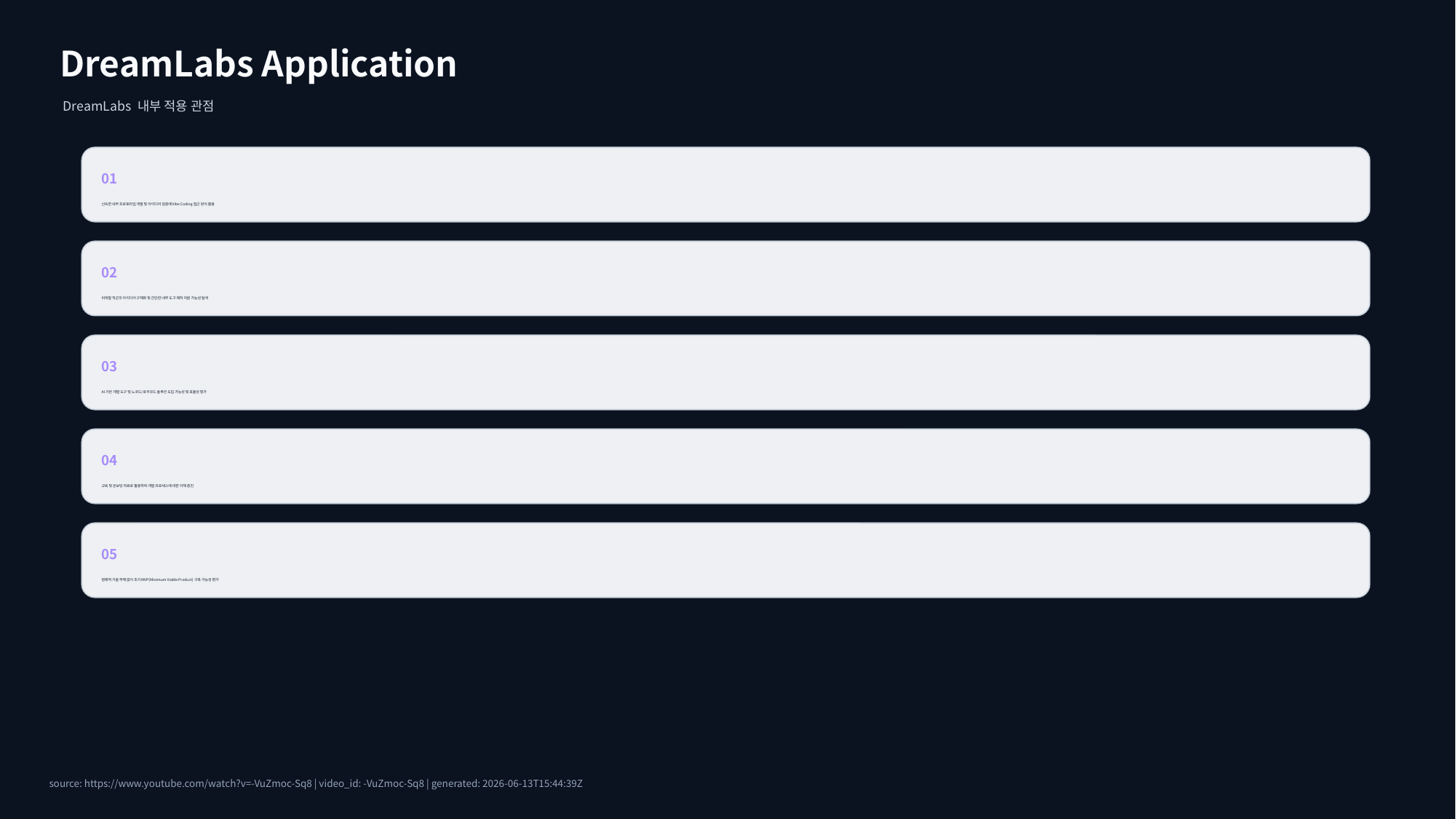

DreamLabs Application
DreamLabs 내부 적용 관점

01
신속한 내부 프로토타입 개발 및 아이디어 검증에 Vibe Coding 접근 방식 활용

02
비개발 직군의 아이디어 구체화 및 간단한 내부 도구 제작 지원 가능성 탐색

03
AI 기반 개발 도구 및 노코드/로우코드 솔루션 도입 가능성 및 효율성 평가

04
교육 및 온보딩 자료로 활용하여 개발 프로세스에 대한 이해 증진

05
잠재적 기술 부채 없이 초기 MVP(Minimum Viable Product) 구축 가능성 평가
source: https://www.youtube.com/watch?v=-VuZmoc-Sq8 | video_id: -VuZmoc-Sq8 | generated: 2026-06-13T15:44:39Z